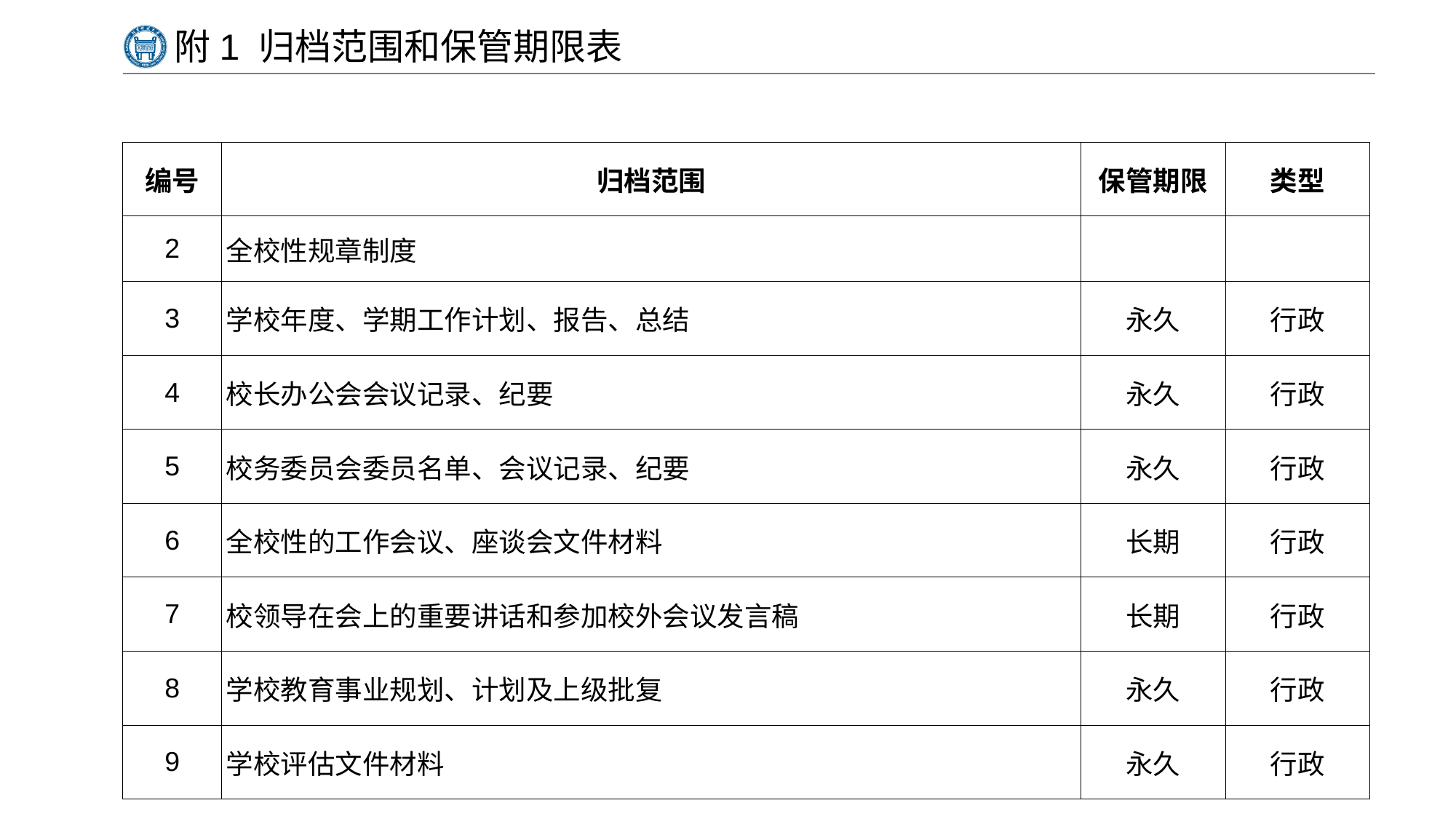

# 附1 归档范围和保管期限表
| 编号 | 归档范围 | 保管期限 | 类型 |
| --- | --- | --- | --- |
| 2 | 全校性规章制度 |  |  |
| 3 | 学校年度、学期工作计划、报告、总结 | 永久 | 行政 |
| 4 | 校长办公会会议记录、纪要 | 永久 | 行政 |
| 5 | 校务委员会委员名单、会议记录、纪要 | 永久 | 行政 |
| 6 | 全校性的工作会议、座谈会文件材料 | 长期 | 行政 |
| 7 | 校领导在会上的重要讲话和参加校外会议发言稿 | 长期 | 行政 |
| 8 | 学校教育事业规划、计划及上级批复 | 永久 | 行政 |
| 9 | 学校评估文件材料 | 永久 | 行政 |